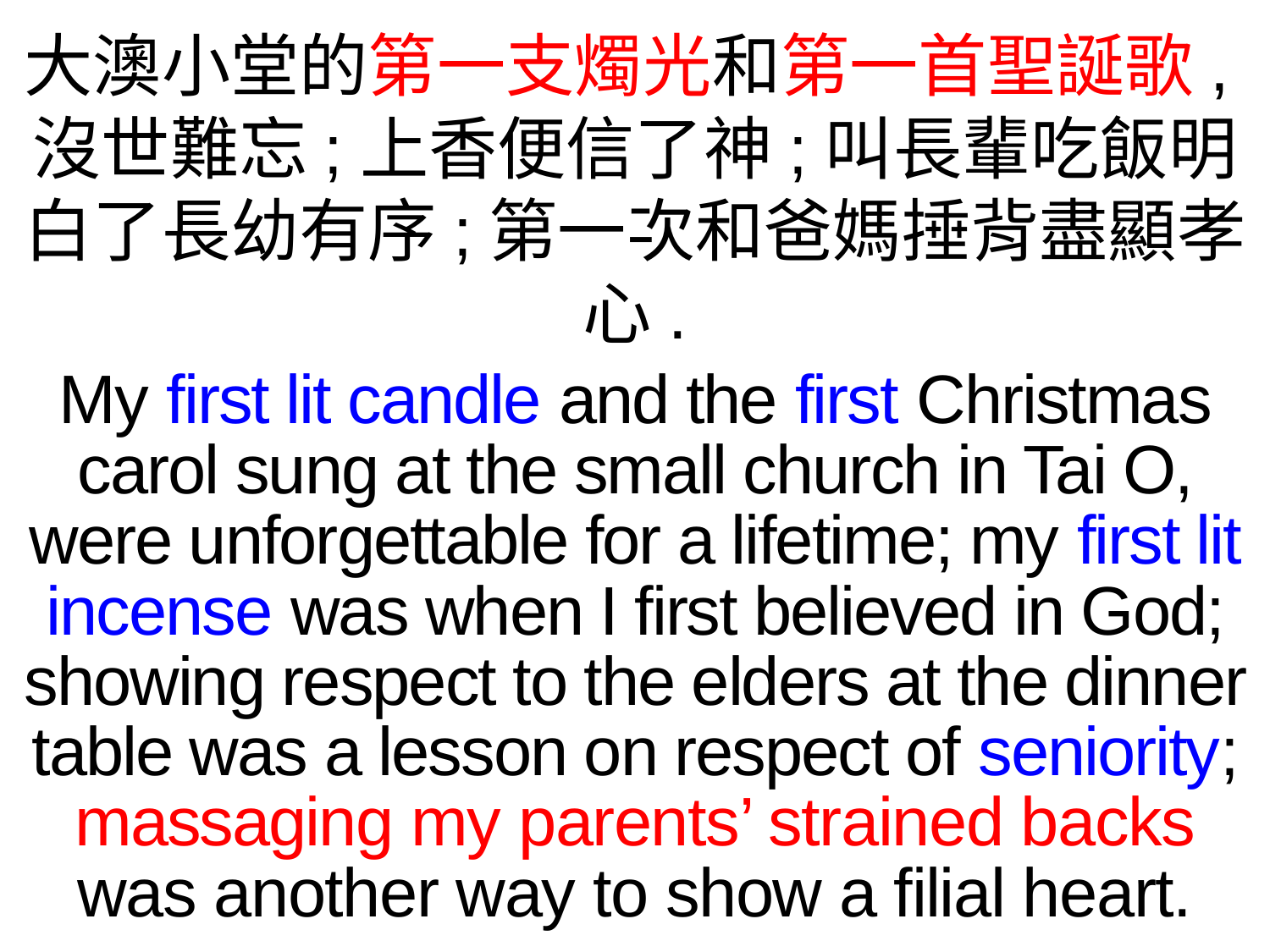

大澳小堂的第一支燭光和第一首聖誕歌,沒世難忘;上香便信了神;叫長輩吃飯明白了長幼有序;第一次和爸媽捶背盡顯孝心.
My first lit candle and the first Christmas carol sung at the small church in Tai O, were unforgettable for a lifetime; my first lit incense was when I first believed in God; showing respect to the elders at the dinner table was a lesson on respect of seniority; massaging my parents’ strained backs was another way to show a filial heart.